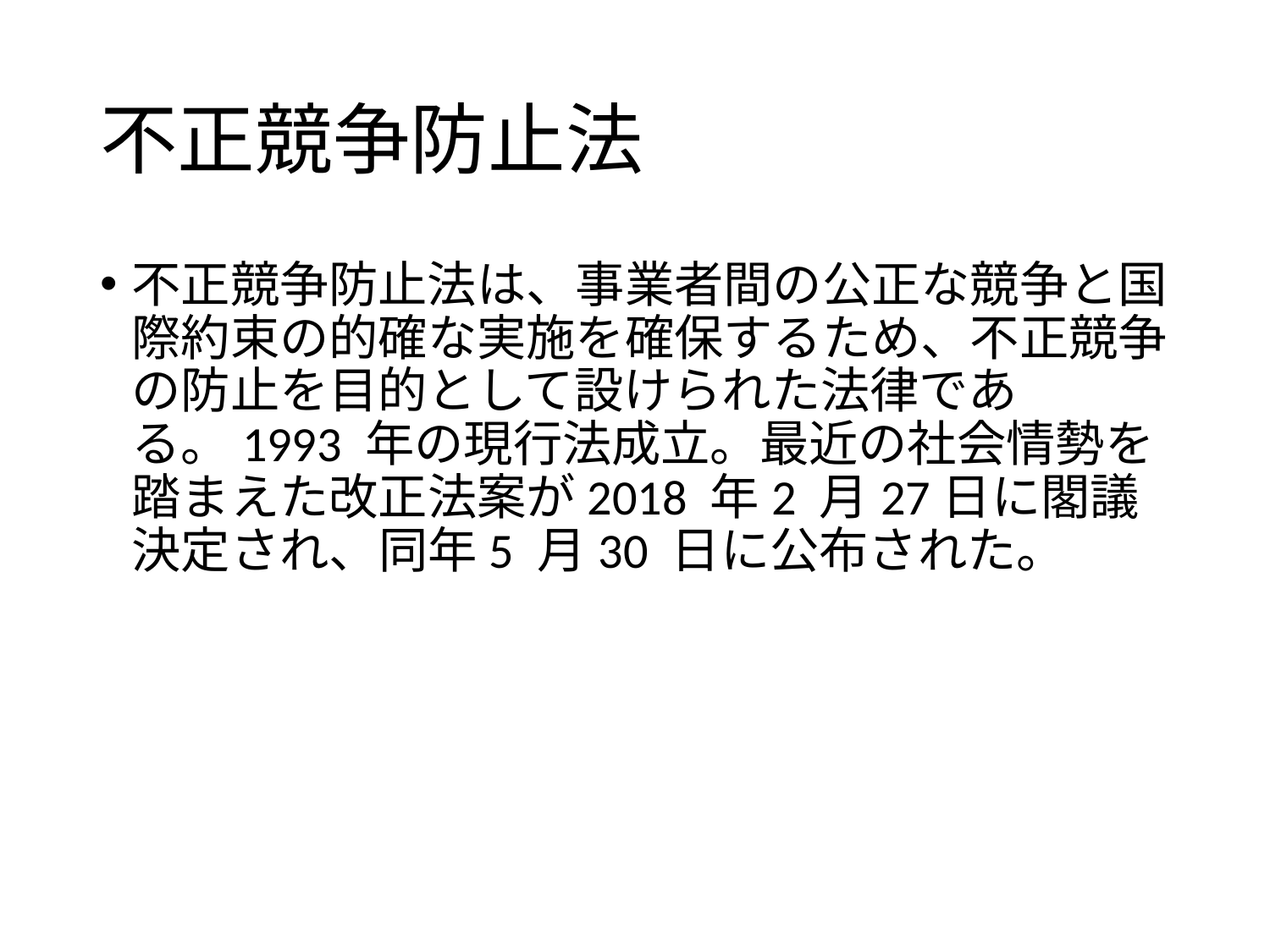

# 不正競争防止法
不正競争防止法は、事業者間の公正な競争と国際約束の的確な実施を確保するため、不正競争の防止を目的として設けられた法律である。1993 年の現行法成立。最近の社会情勢を踏まえた改正法案が2018 年2 月27日に閣議決定され、同年5 月30 日に公布された。